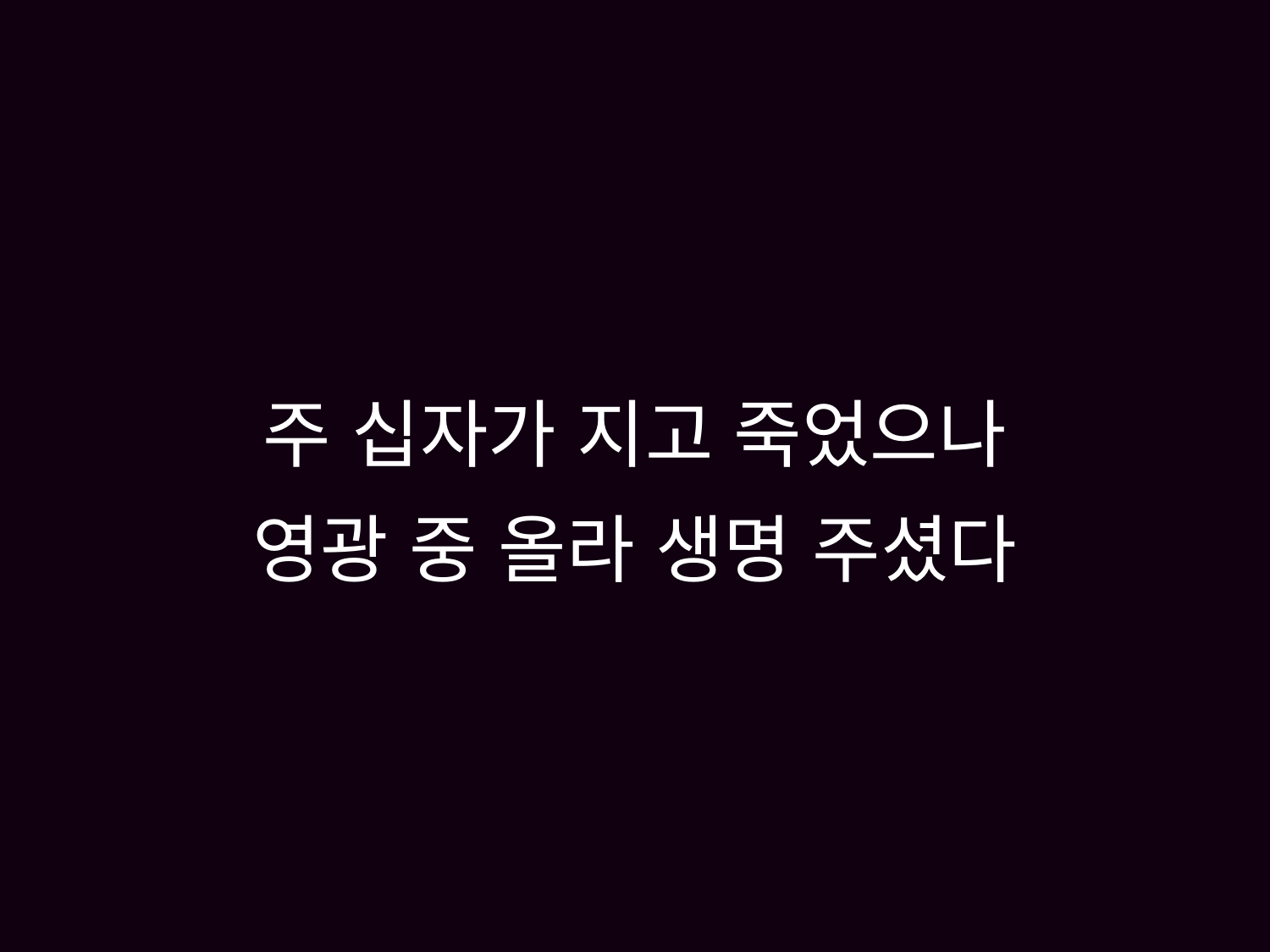

# 주 십자가 지고 죽었으나 영광 중 올라 생명 주셨다